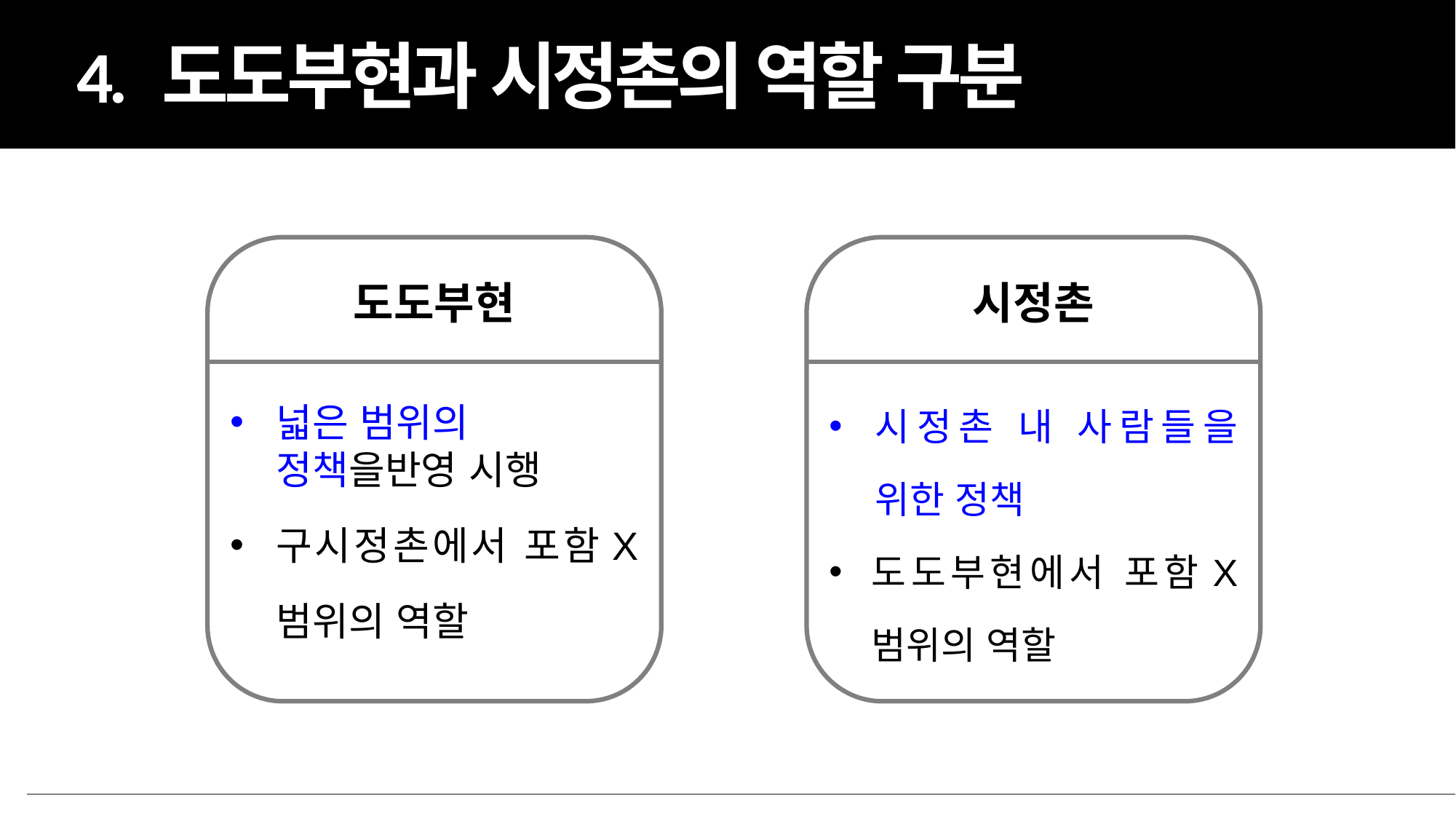

4. 도도부현과 시정촌의 역할 구분

도도부현
시정촌
시정촌 내 사람들을 위한 정책
도도부현에서 포함X 범위의 역할
넓은 범위의 정책을반영 시행
구시정촌에서 포함X 범위의 역할